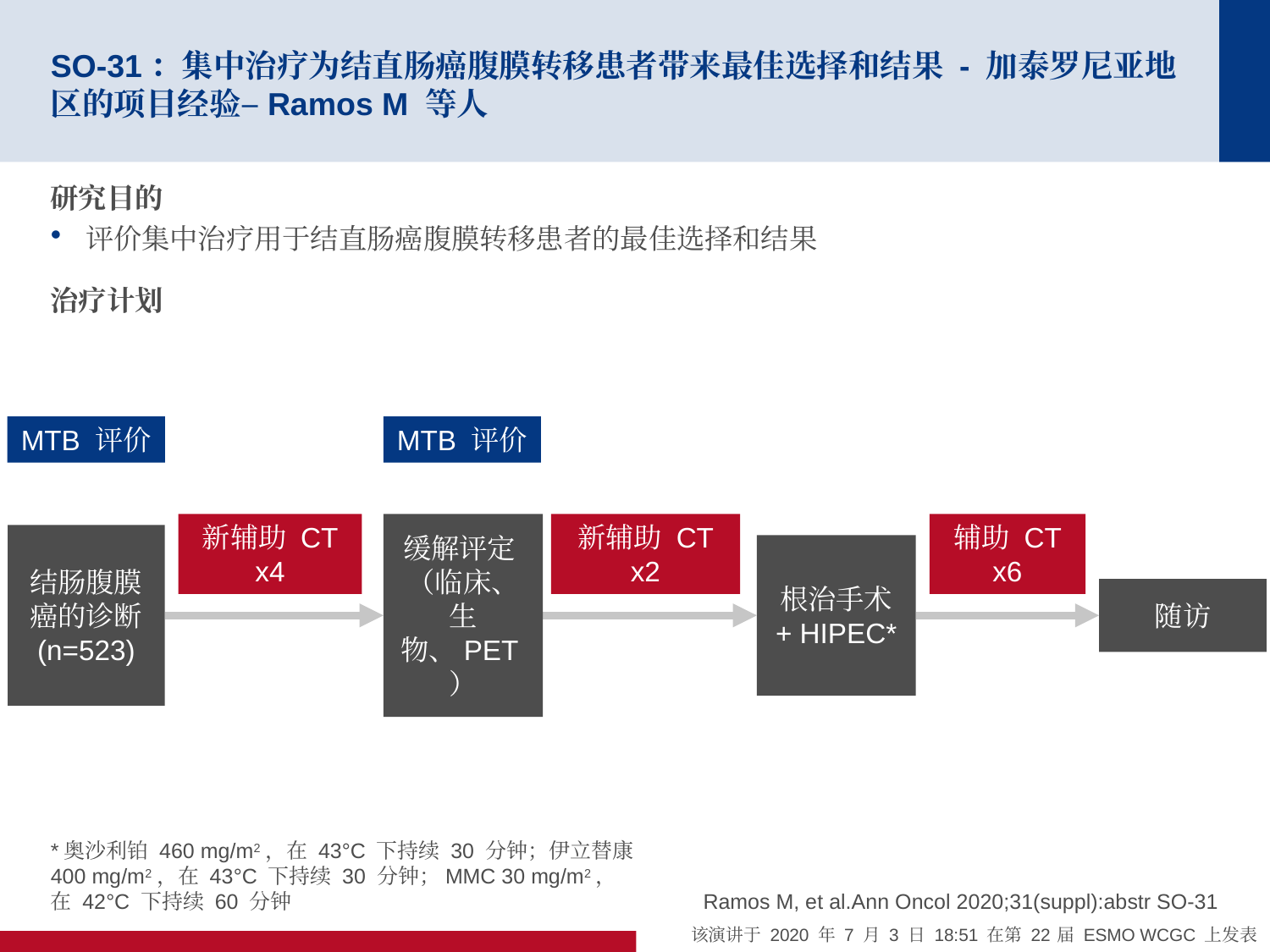

# SO-31：集中治疗为结直肠癌腹膜转移患者带来最佳选择和结果 - 加泰罗尼亚地区的项目经验–Ramos M 等人
研究目的
评价集中治疗用于结直肠癌腹膜转移患者的最佳选择和结果
治疗计划
MTB 评价
MTB 评价
缓解评定
（临床、生物、PET）
新辅助 CT x4
新辅助 CT x2
辅助 CT x6
结肠腹膜癌的诊断
(n=523)
根治手术 + HIPEC*
随访
*奥沙利铂 460 mg/m2，在 43°C 下持续 30 分钟；伊立替康 400 mg/m2，在 43°C 下持续 30 分钟；MMC 30 mg/m2，
在 42°C 下持续 60 分钟
Ramos M, et al.Ann Oncol 2020;31(suppl):abstr SO-31
该演讲于 2020 年 7 月 3 日 18:51 在第 22 届 ESMO WCGC 上发表